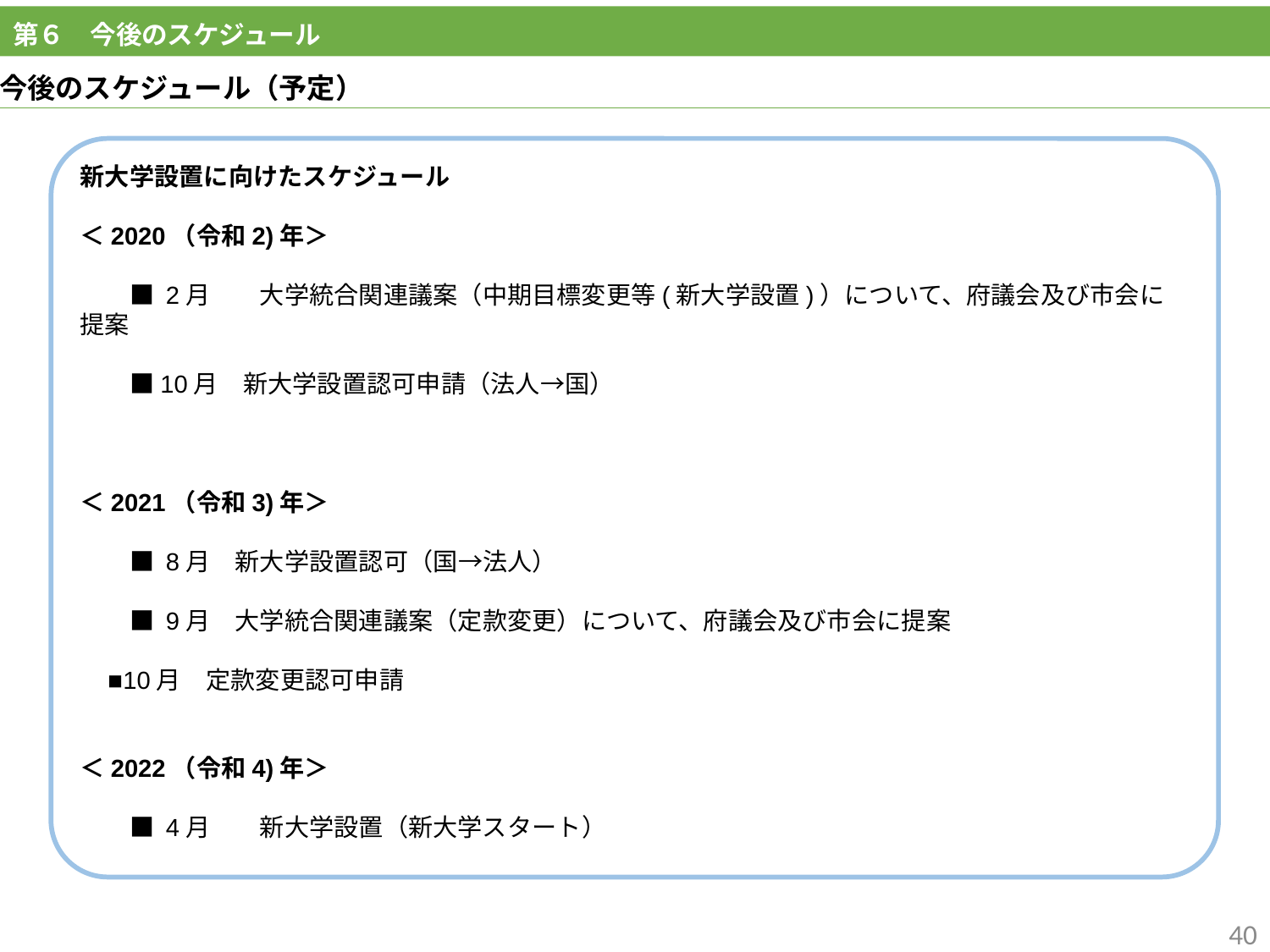

第６　今後のスケジュール
今後のスケジュール（予定）
新大学設置に向けたスケジュール

＜2020（令和2)年＞

　　■ 2月　　大学統合関連議案（中期目標変更等(新大学設置)）について、府議会及び市会に提案

　　■10月　新大学設置認可申請（法人→国）

＜2021（令和3)年＞

　　■ 8月　新大学設置認可（国→法人）

　　■ 9月　大学統合関連議案（定款変更）について、府議会及び市会に提案

    ■10月　定款変更認可申請

＜2022（令和4)年＞

　　■ 4月　　新大学設置（新大学スタート）

40